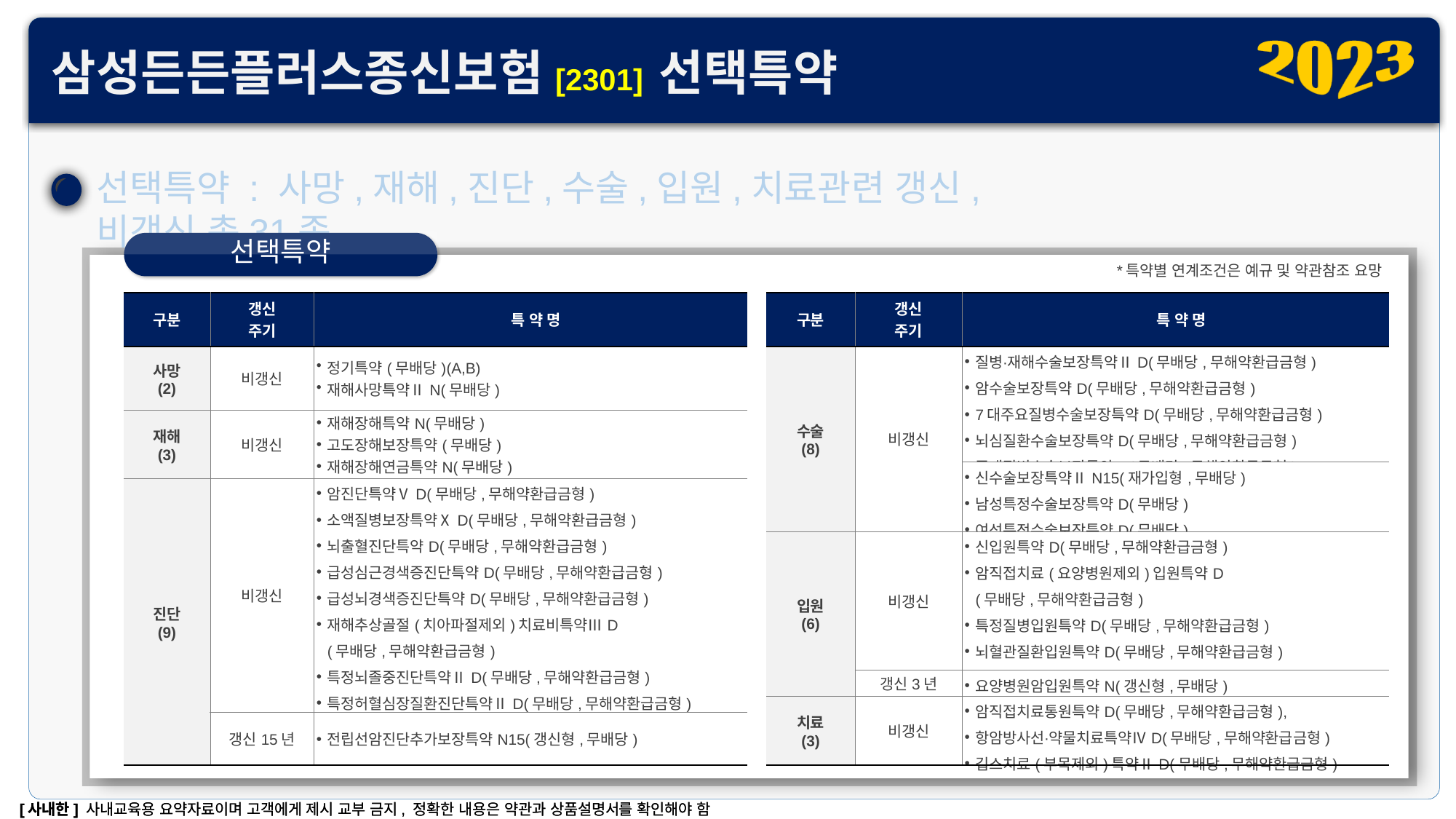

삼성든든플러스종신보험[2301] 선택특약
선택특약 : 사망,재해,진단,수술,입원,치료관련 갱신,비갱신 총31종
선택특약

*특약별 연계조건은 예규 및 약관참조 요망
| 구분 | 갱신 주기 | 특 약 명 |
| --- | --- | --- |
| 사망 (2) | 비갱신 | 정기특약(무배당)(A,B) 재해사망특약ⅡN(무배당) |
| 재해 (3) | 비갱신 | 재해장해특약N(무배당) 고도장해보장특약(무배당) 재해장해연금특약N(무배당) |
| 진단 (9) | 비갱신 | 암진단특약ⅤD(무배당,무해약환급금형) 소액질병보장특약ⅩD(무배당,무해약환급금형) 뇌출혈진단특약D(무배당,무해약환급금형) 급성심근경색증진단특약D(무배당,무해약환급금형) 급성뇌경색증진단특약D(무배당,무해약환급금형) 재해추상골절(치아파절제외)치료비특약ⅢD (무배당,무해약환급금형) 특정뇌졸중진단특약ⅡD(무배당,무해약환급금형) 특정허혈심장질환진단특약ⅡD(무배당,무해약환급금형) |
|  | 갱신15년 | 전립선암진단추가보장특약N15(갱신형,무배당) |
| 구분 | 갱신 주기 | 특 약 명 |
| --- | --- | --- |
| 수술 (8) | 비갱신 | 질병∙재해수술보장특약ⅡD(무배당,무해약환급금형) 암수술보장특약D(무배당,무해약환급금형) 7대주요질병수술보장특약D(무배당,무해약환급금형) 뇌심질환수술보장특약D(무배당,무해약환급금형) 중대질병수술보장특약D(무배당,무해약환급금형) |
|  |  | 신수술보장특약ⅡN15(재가입형,무배당) 남성특정수술보장특약D(무배당) 여성특정수술보장특약D(무배당) |
| 입원 (6) | 비갱신 | 신입원특약D(무배당,무해약환급금형) 암직접치료(요양병원제외)입원특약D (무배당,무해약환급금형) 특정질병입원특약D(무배당,무해약환급금형) 뇌혈관질환입원특약D(무배당,무해약환급금형) 허혈심장질환입원 특약D(무배당,무해약환급금형) |
|  | 갱신3년 | 요양병원암입원특약N(갱신형,무배당) |
| 치료 (3) | 비갱신 | 암직접치료통원특약D(무배당,무해약환급금형), 항암방사선∙약물치료특약ⅣD(무배당,무해약환급금형) 깁스치료(부목제외)특약ⅡD(무배당,무해약환급금형) |